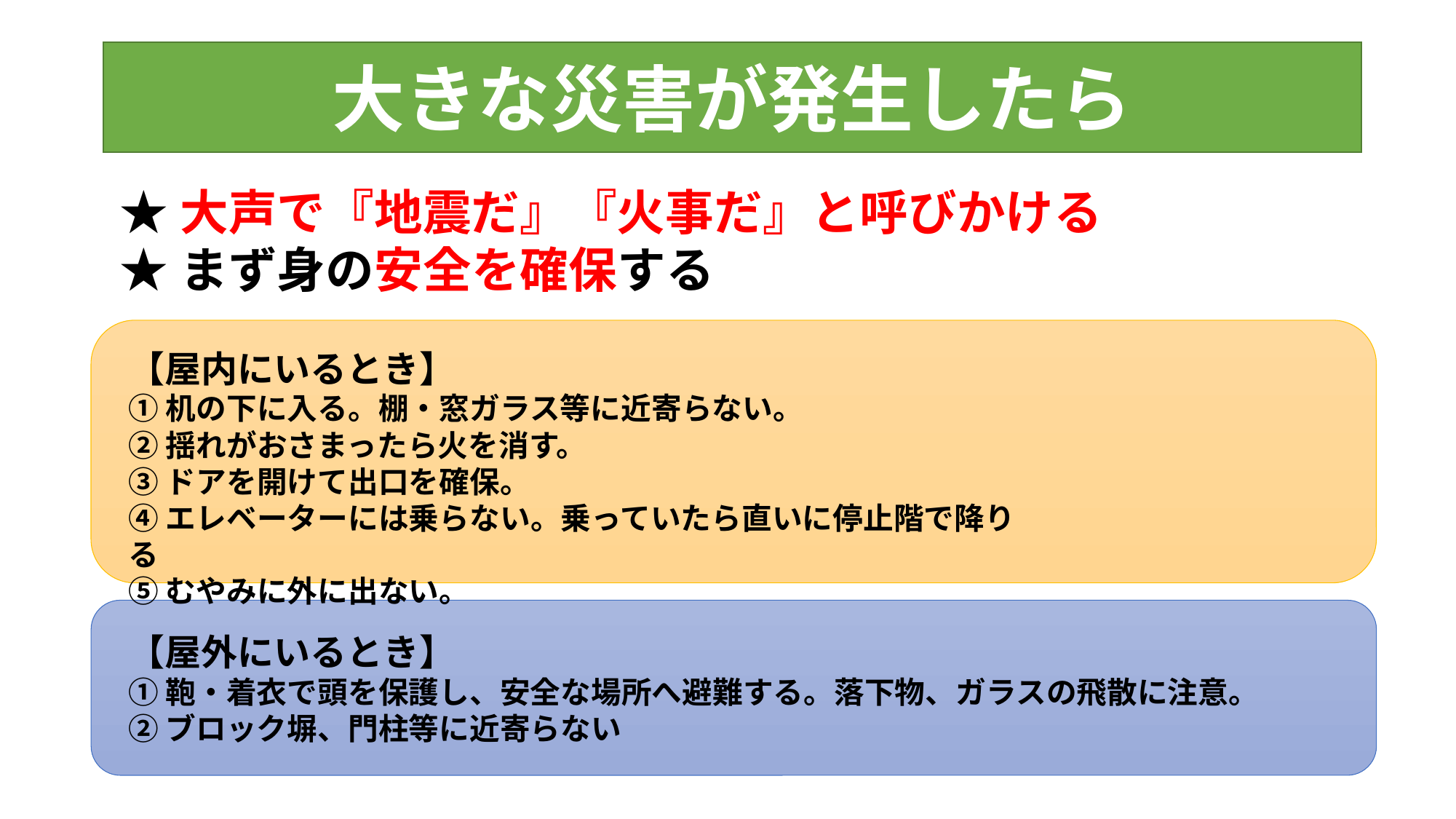

大きな災害が発生したら
★大声で『地震だ』『火事だ』と呼びかける
★まず身の安全を確保する

【屋内にいるとき】
①机の下に入る。棚・窓ガラス等に近寄らない。
②揺れがおさまったら火を消す。
③ドアを開けて出口を確保。
④エレベーターには乗らない。乗っていたら直いに停止階で降りる
⑤むやみに外に出ない。

【屋外にいるとき】
①鞄・着衣で頭を保護し、安全な場所へ避難する。落下物、ガラスの飛散に注意。
②ブロック塀、門柱等に近寄らない